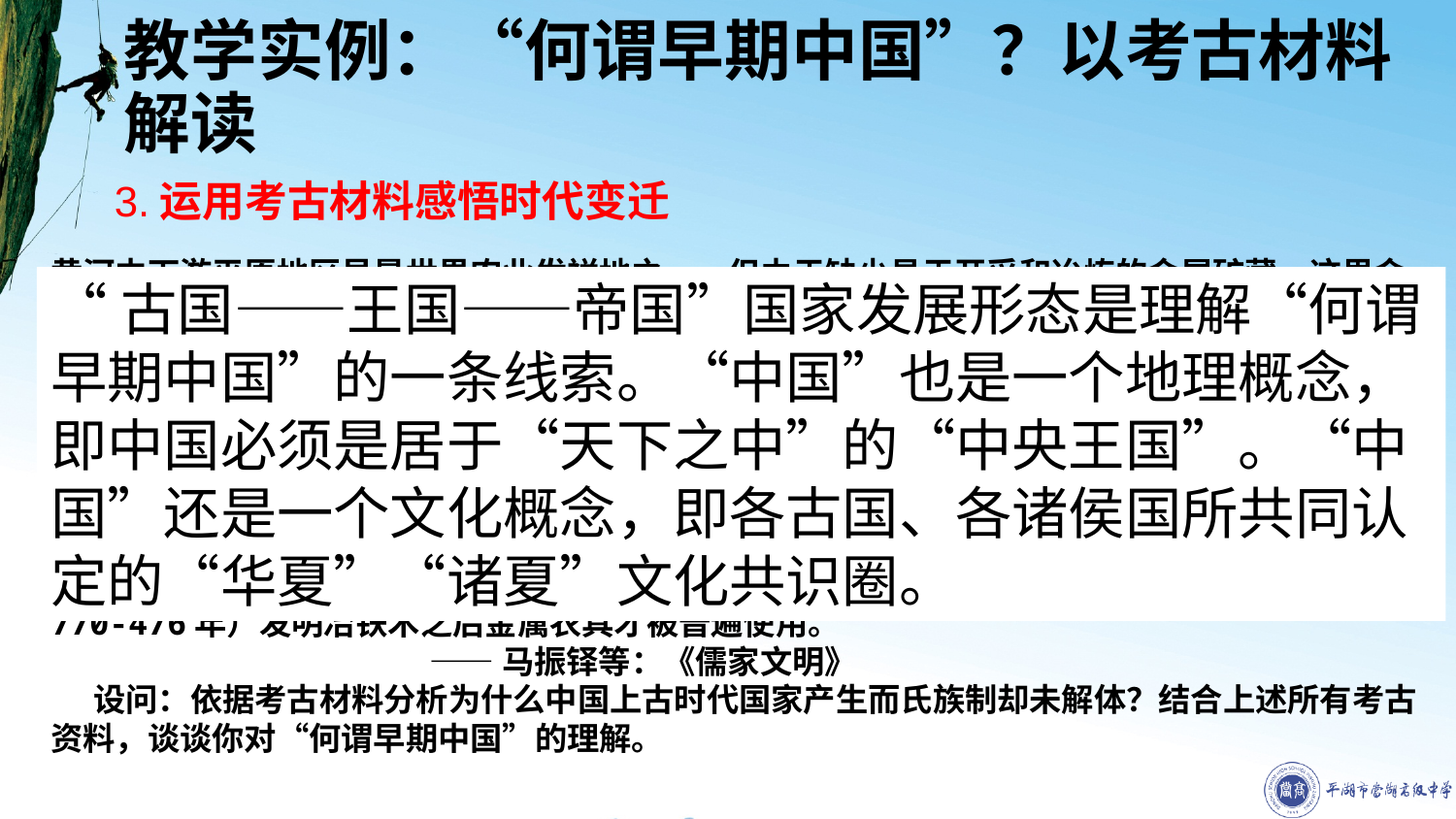

# 教学实例：“何谓早期中国”？以考古材料解读
3.运用考古材料感悟时代变迁
黄河中下游平原地区虽是世界农业发祥地之一，但由于缺少易于开采和冶炼的金属矿藏，这里金属农具的使用远远晚于其他古代文明地区。据史料记载和考古发现，尼罗河流域的古埃及人在公元前四千纪即已进入金石并用时代，出现了铜刀、铜斧、铜锄等农具。两河流域在公元前四千纪的苏美尔人时代也出现了铜制工具。印度河和恒河流域在雅利安人入侵之前的公元前三千纪已广泛使用铜制鹤嘴锄。小亚细亚的赫梯人于公元前二千纪发明冶铁术，在耕作中使用铁犁。南欧则很快学会了赫梯人的冶铁术，从而进入了以铁剑、铁斧、铁犁为标志的“英雄时代”。而黄河流域直到夏代（公元前21-16世纪）才出现铜器。铜的冶炼和铜器制造到商（公元前16-11世纪）时始达到一定规模。但直到春秋时期青铜还十分珍贵，被称为“美金”，只用来制造礼器和兵器，很少用来制造农具。所以在殷墟发掘中无金属农具的发现。中国直到春秋时期（公元前770-476年）发明冶铁术之后金属农具才被普遍使用。                                                    ——马振铎等：《儒家文明》设问：依据考古材料分析为什么中国上古时代国家产生而氏族制却未解体？结合上述所有考古资料，谈谈你对“何谓早期中国”的理解。
“古国——王国——帝国”国家发展形态是理解“何谓早期中国”的一条线索。“中国”也是一个地理概念，即中国必须是居于“天下之中”的“中央王国”。“中国”还是一个文化概念，即各古国、各诸侯国所共同认定的“华夏”“诸夏”文化共识圈。